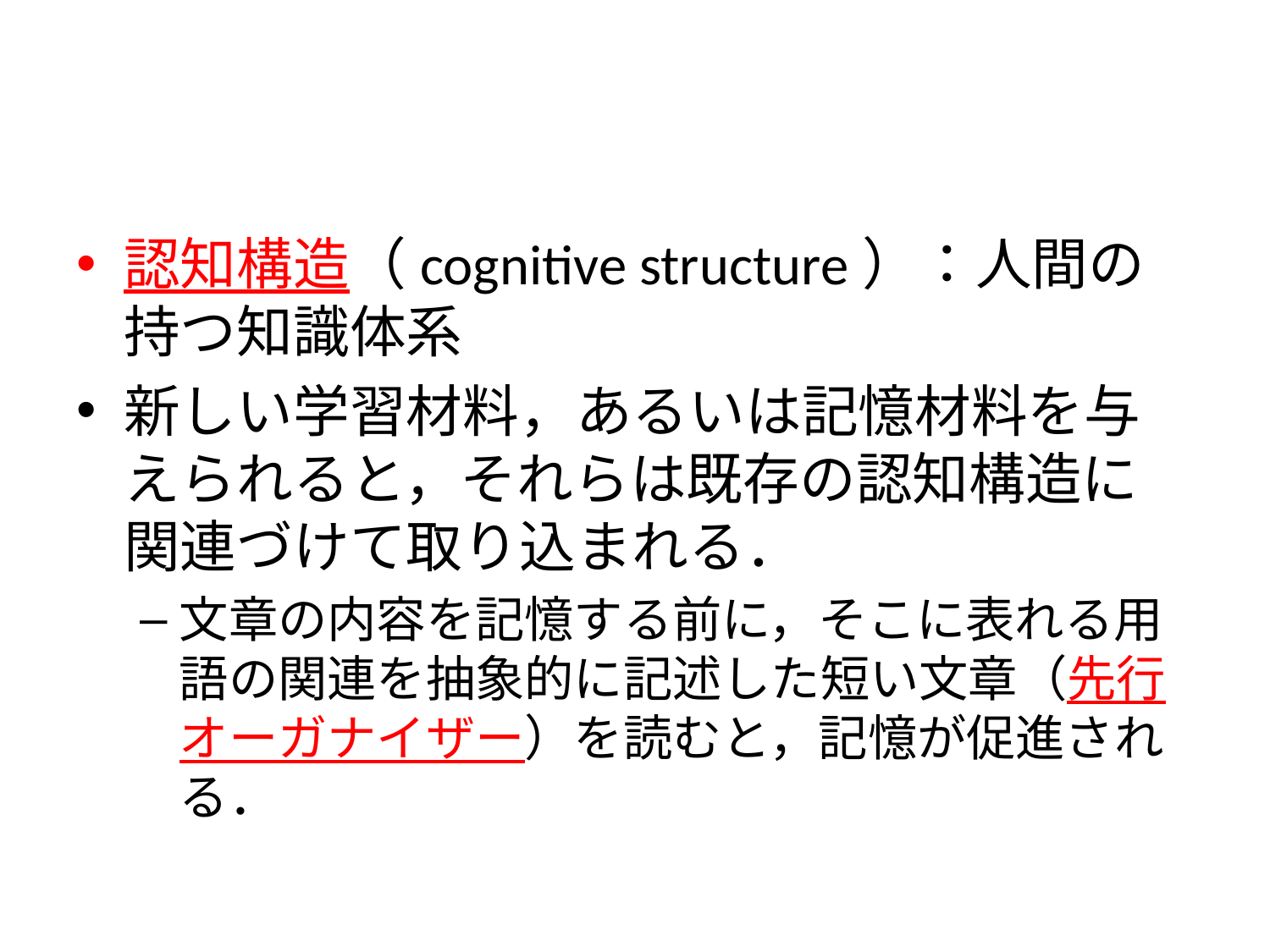

#
認知構造（cognitive structure）：人間の持つ知識体系
新しい学習材料，あるいは記憶材料を与えられると，それらは既存の認知構造に関連づけて取り込まれる．
文章の内容を記憶する前に，そこに表れる用語の関連を抽象的に記述した短い文章（先行オーガナイザー）を読むと，記憶が促進される．